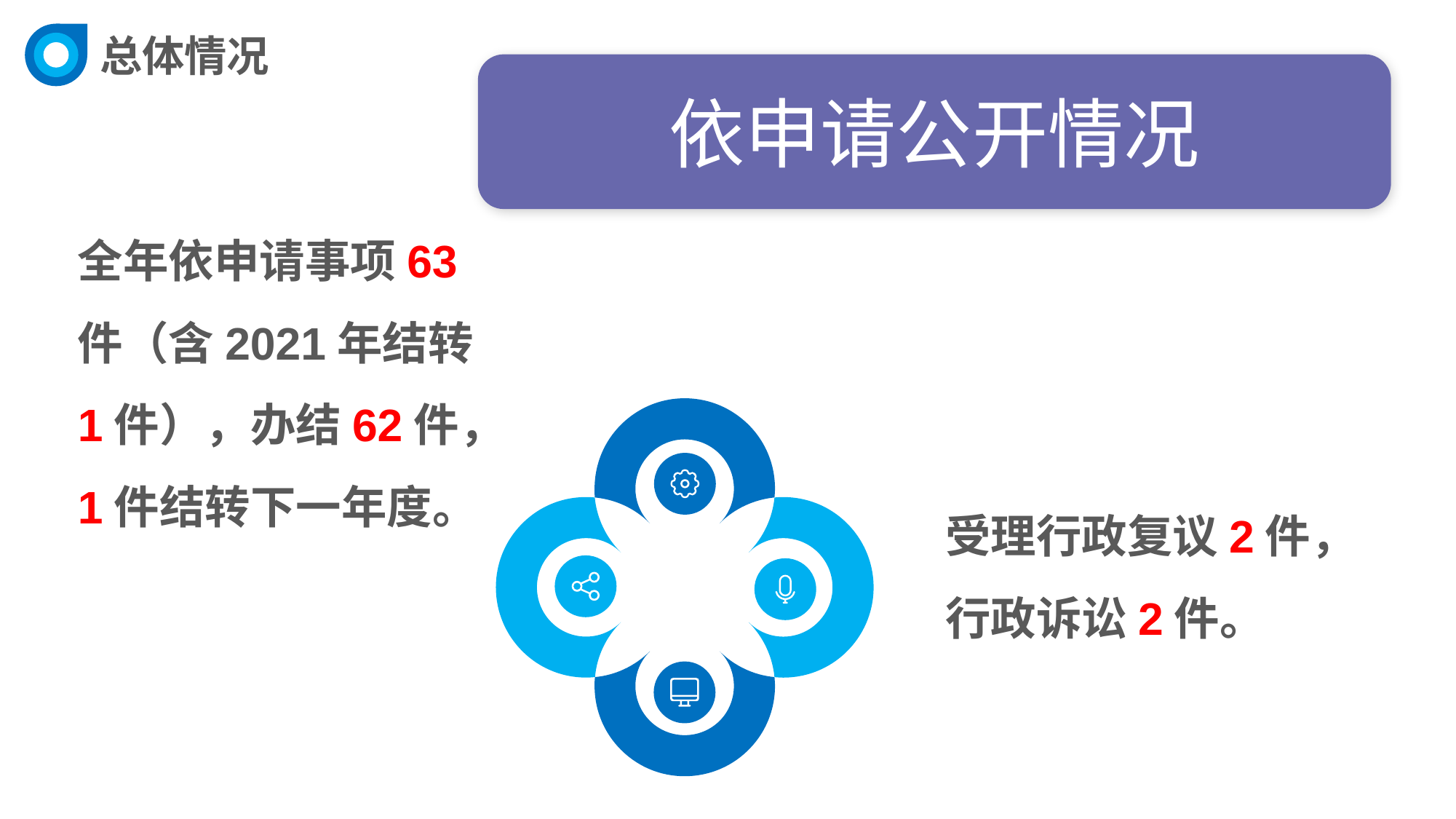

总体情况
依申请公开情况
全年依申请事项63件（含2021年结转1件），办结62件，1件结转下一年度。

受理行政复议2件，
行政诉讼2件。
PPT下载 http://www.1ppt.com/xiazai/